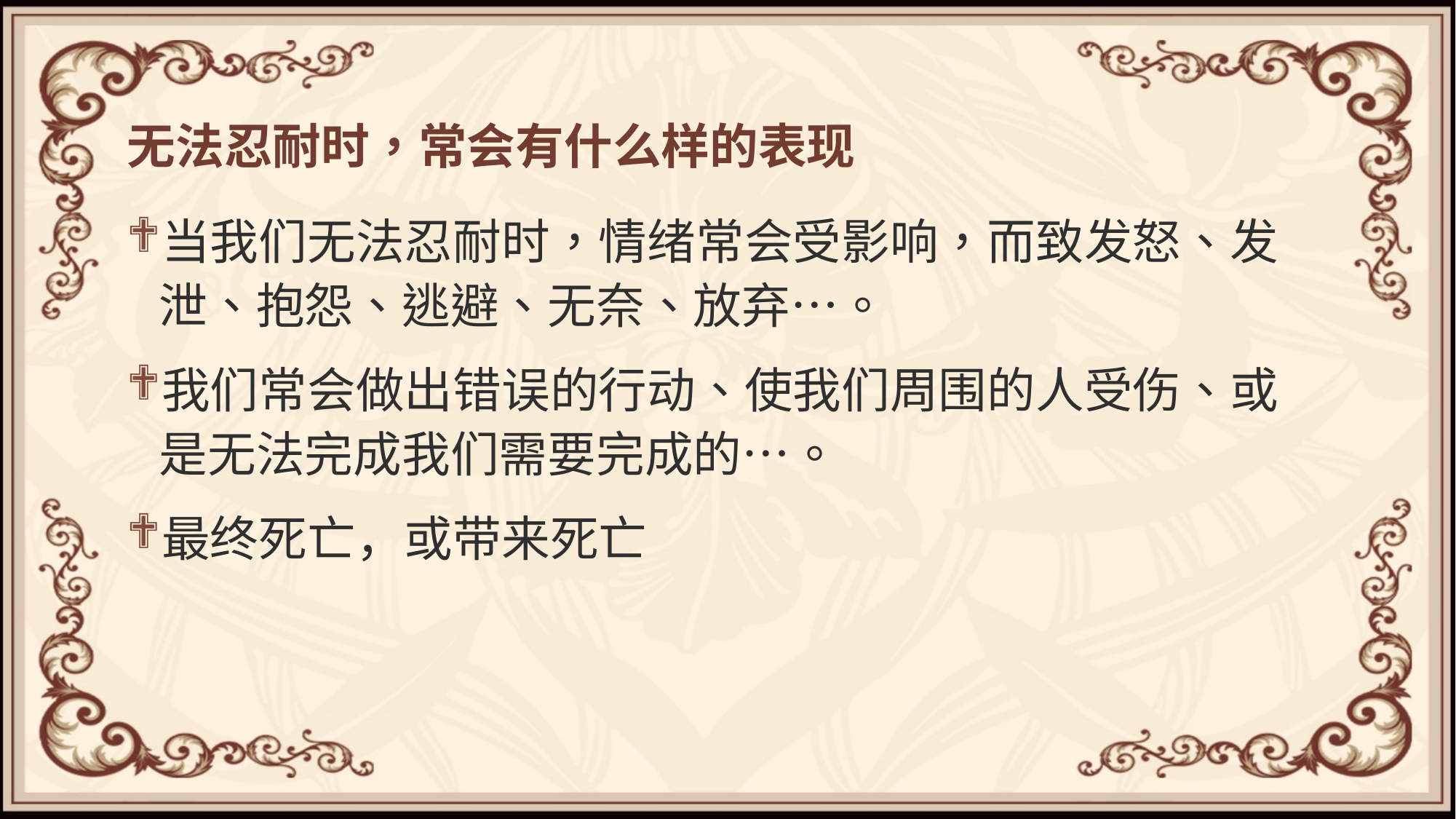

# 无法忍耐时，常会有什么样的表现
当我们无法忍耐时，情绪常会受影响，而致发怒、发泄、抱怨、逃避、无奈、放弃⋯。
我们常会做出错误的行动、使我们周围的人受伤、或是无法完成我们需要完成的⋯。
最终死亡，或带来死亡